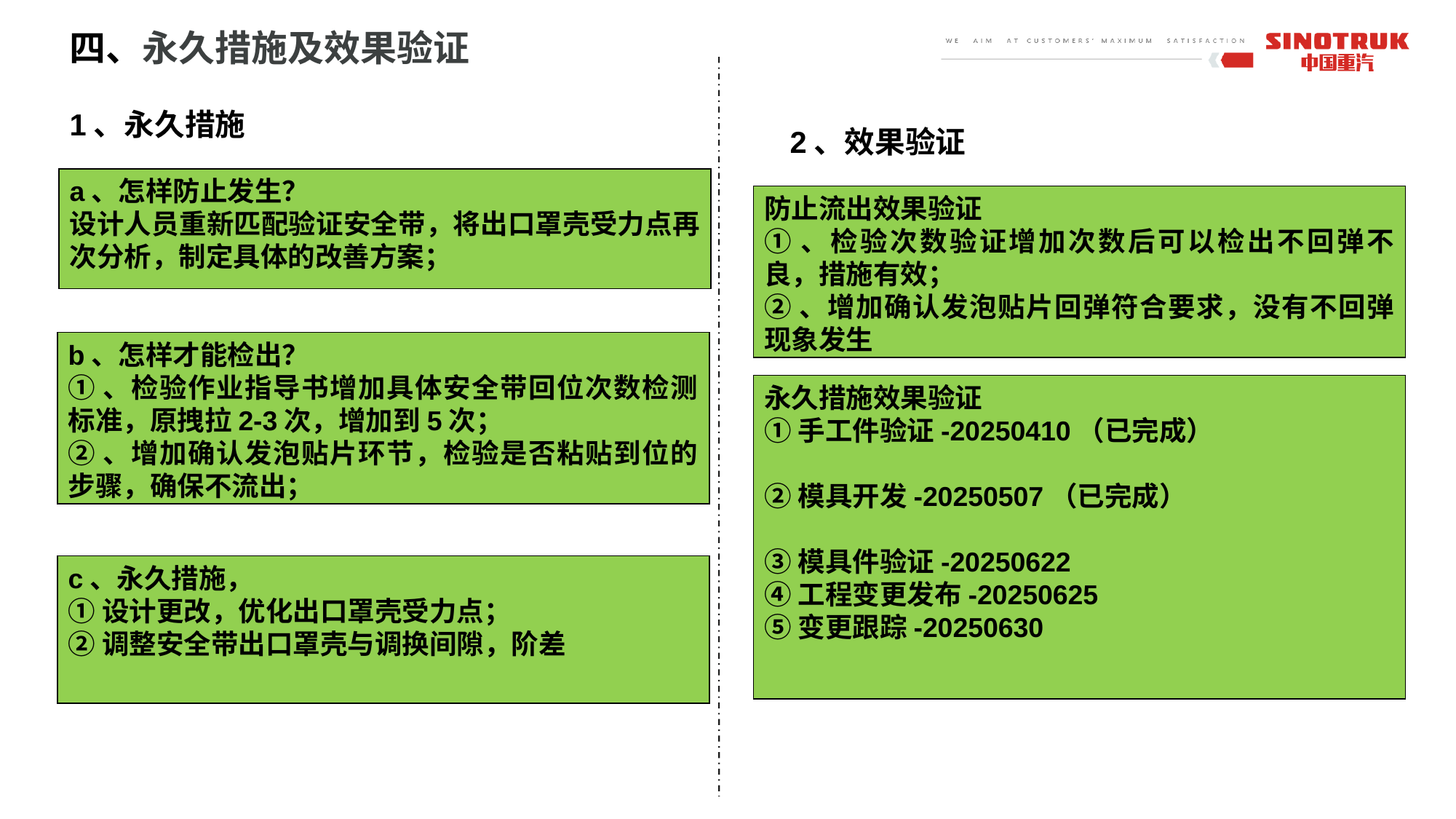

四、永久措施及效果验证

1、永久措施
2、效果验证
a、怎样防止发生？
设计人员重新匹配验证安全带，将出口罩壳受力点再次分析，制定具体的改善方案；
防止流出效果验证
①、检验次数验证增加次数后可以检出不回弹不良，措施有效；
②、增加确认发泡贴片回弹符合要求，没有不回弹现象发生
b、怎样才能检出？
①、检验作业指导书增加具体安全带回位次数检测标准，原拽拉2-3次，增加到5次；
②、增加确认发泡贴片环节，检验是否粘贴到位的步骤，确保不流出；
永久措施效果验证
①手工件验证-20250410（已完成）

②模具开发-20250507（已完成）

③模具件验证-20250622
④工程变更发布-20250625
⑤变更跟踪-20250630
c、永久措施，
①设计更改，优化出口罩壳受力点；
②调整安全带出口罩壳与调换间隙，阶差

7